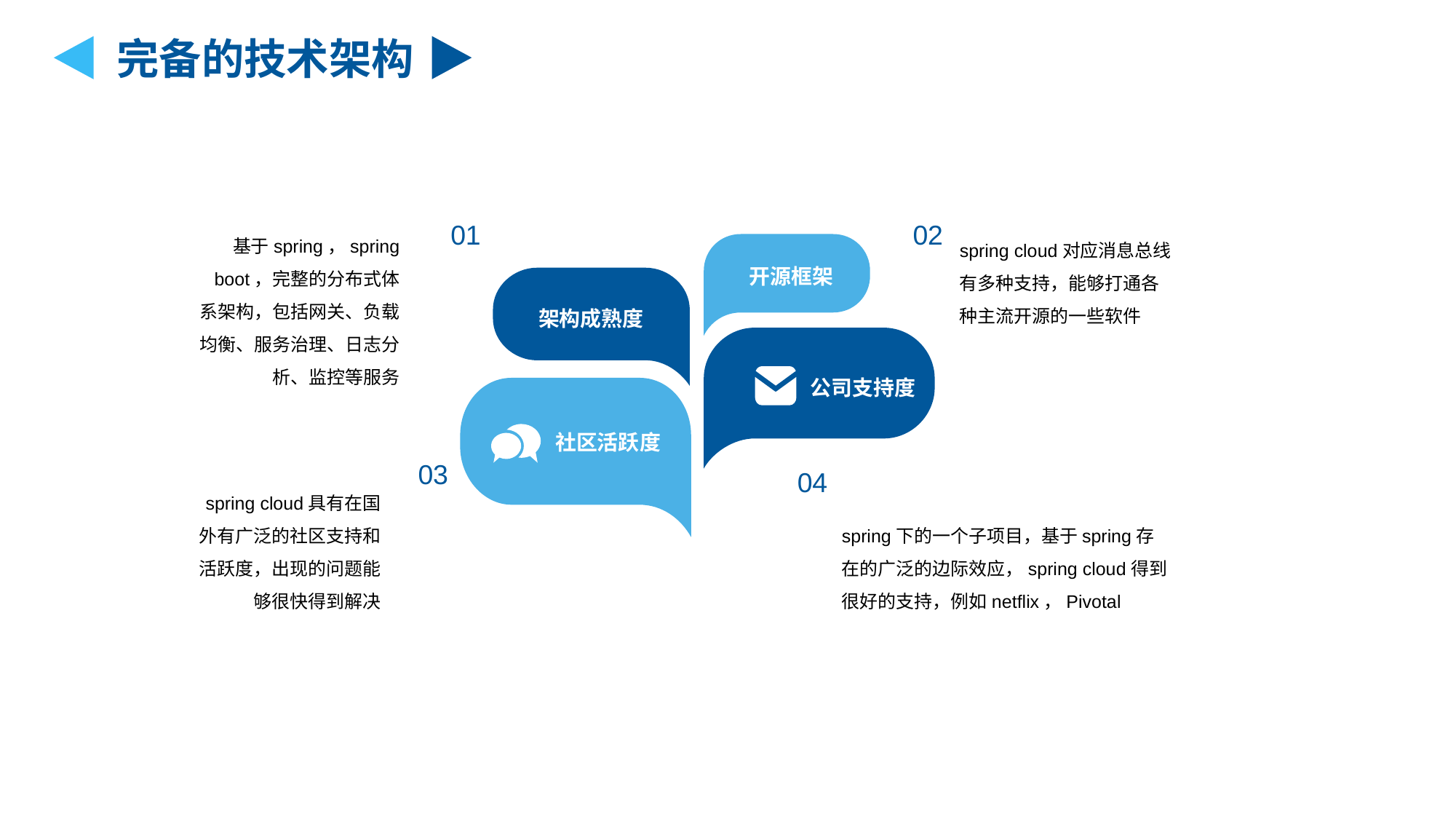

完备的技术架构
01
02
基于spring，spring boot，完整的分布式体系架构，包括网关、负载均衡、服务治理、日志分析、监控等服务
spring cloud对应消息总线有多种支持，能够打通各种主流开源的一些软件

开源框架

架构成熟度

公司支持度

社区活跃度
03
04
spring cloud具有在国外有广泛的社区支持和活跃度，出现的问题能够很快得到解决
spring下的一个子项目，基于spring存在的广泛的边际效应，spring cloud得到很好的支持，例如netflix，Pivotal